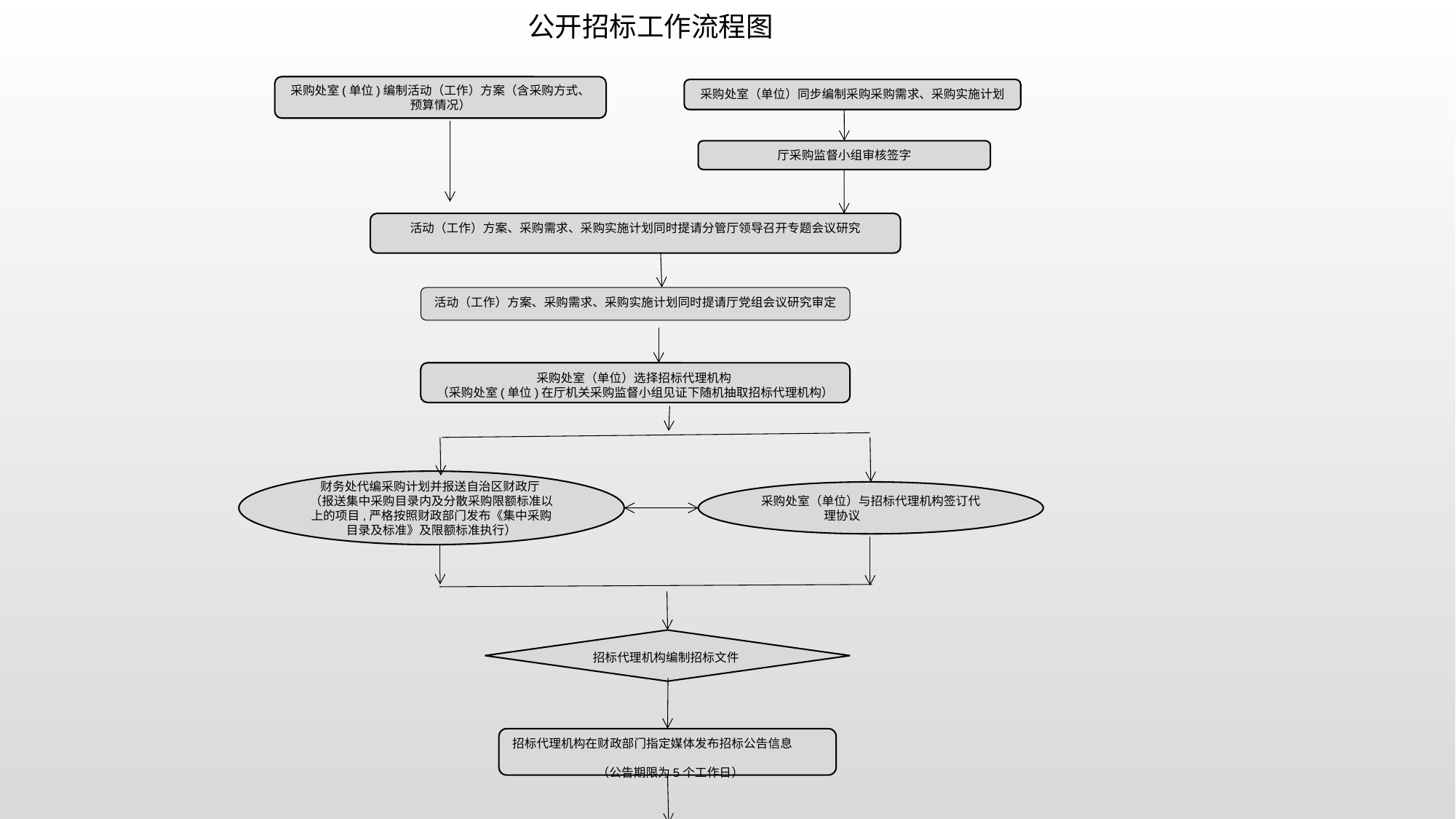

公开招标工作流程图
采购处室(单位)编制活动（工作）方案（含采购方式、预算情况）
采购处室（单位）同步编制采购采购需求、采购实施计划
厅采购监督小组审核签字
活动（工作）方案、采购需求、采购实施计划同时提请分管厅领导召开专题会议研究
活动（工作）方案、采购需求、采购实施计划同时提请厅党组会议研究审定
采购处室（单位）选择招标代理机构
（采购处室(单位)在厅机关采购监督小组见证下随机抽取招标代理机构）
财务处代编采购计划并报送自治区财政厅
（报送集中采购目录内及分散采购限额标准以上的项目,严格按照财政部门发布《集中采购目录及标准》及限额标准执行）

采购处室（单位）与招标代理机构签订代理协议

招标代理机构编制招标文件
招标代理机构在财政部门指定媒体发布招标公告信息
 （公告期限为5个工作日）